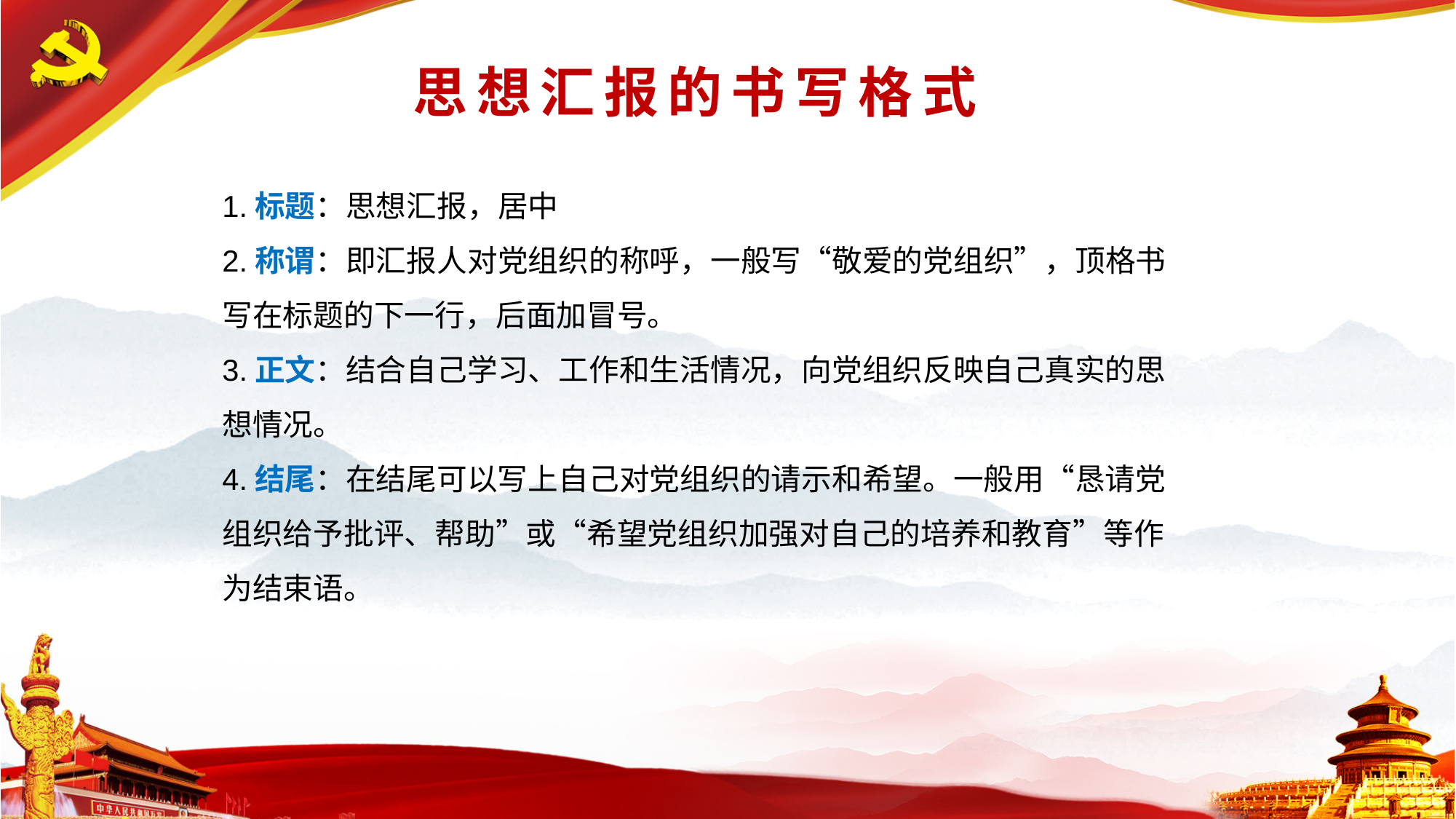

# 思想汇报的书写格式
1.标题：思想汇报，居中
2.称谓：即汇报人对党组织的称呼，一般写“敬爱的党组织”，顶格书写在标题的下一行，后面加冒号。
3.正文：结合自己学习、工作和生活情况，向党组织反映自己真实的思想情况。
4.结尾：在结尾可以写上自己对党组织的请示和希望。一般用“恳请党组织给予批评、帮助”或“希望党组织加强对自己的培养和教育”等作为结束语。